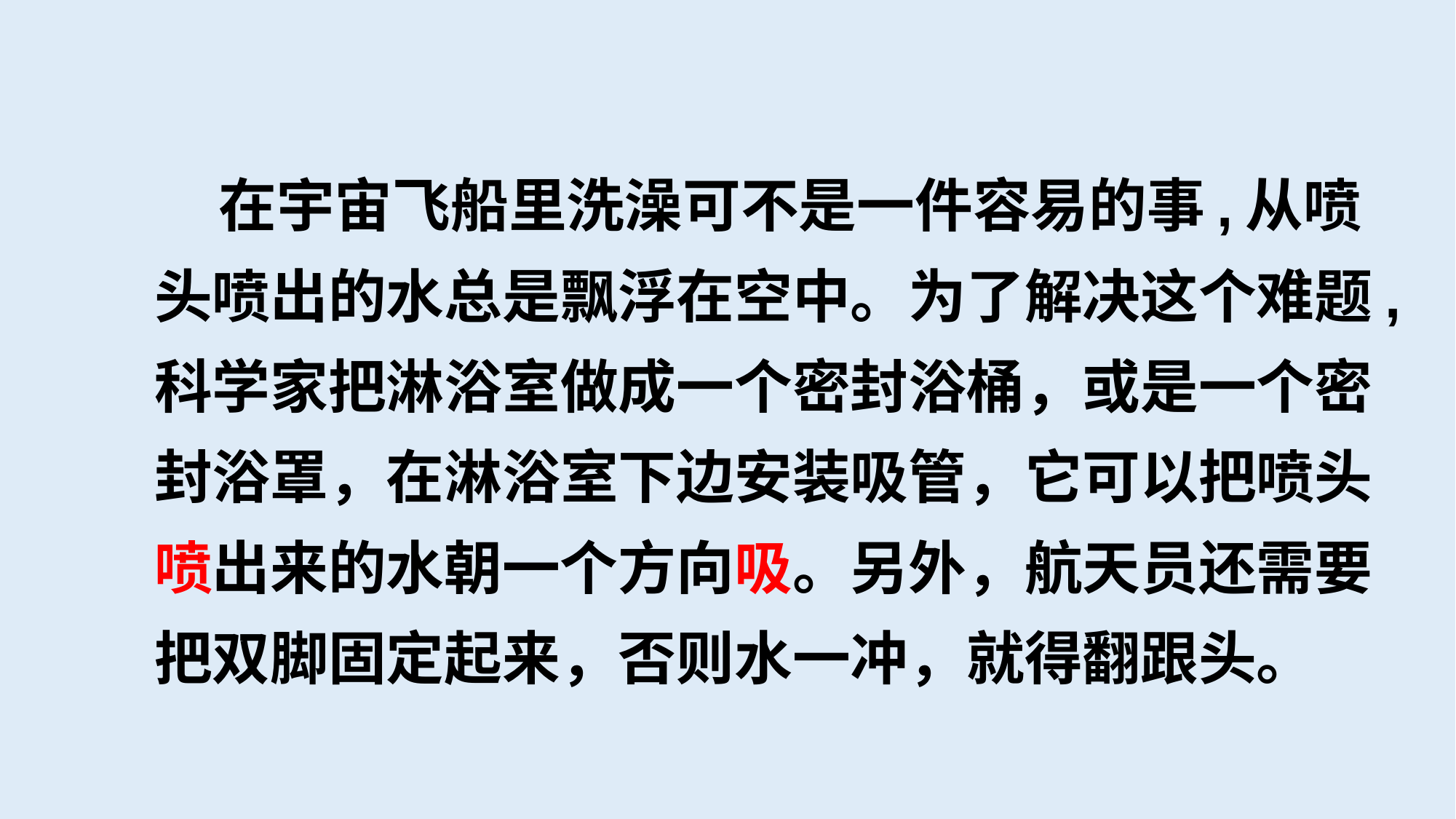

# 在宇宙飞船里洗澡可不是一件容易的事,从喷头喷出的水总是飘浮在空中。为了解决这个难题,科学家把淋浴室做成一个密封浴桶，或是一个密封浴罩，在淋浴室下边安装吸管，它可以把喷头喷出来的水朝一个方向吸。另外，航天员还需要把双脚固定起来，否则水一冲，就得翻跟头。